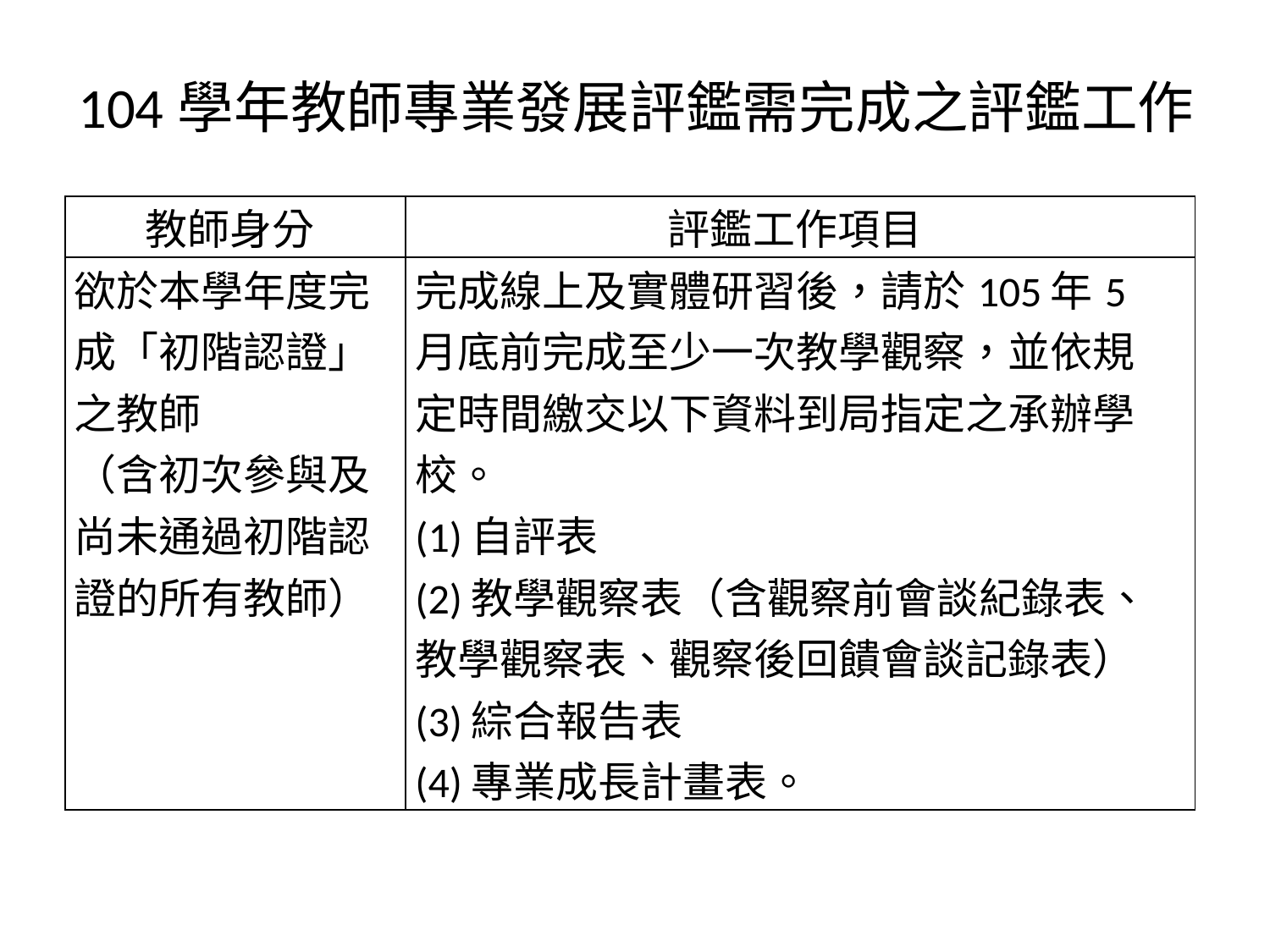

# 104學年教師專業發展評鑑需完成之評鑑工作
| 教師身分 | 評鑑工作項目 |
| --- | --- |
| 欲於本學年度完成「初階認證」之教師 （含初次參與及尚未通過初階認證的所有教師） | 完成線上及實體研習後，請於105年5月底前完成至少一次教學觀察，並依規定時間繳交以下資料到局指定之承辦學校。 (1)自評表 (2)教學觀察表（含觀察前會談紀錄表、教學觀察表、觀察後回饋會談記錄表） (3)綜合報告表 (4)專業成長計畫表。 |